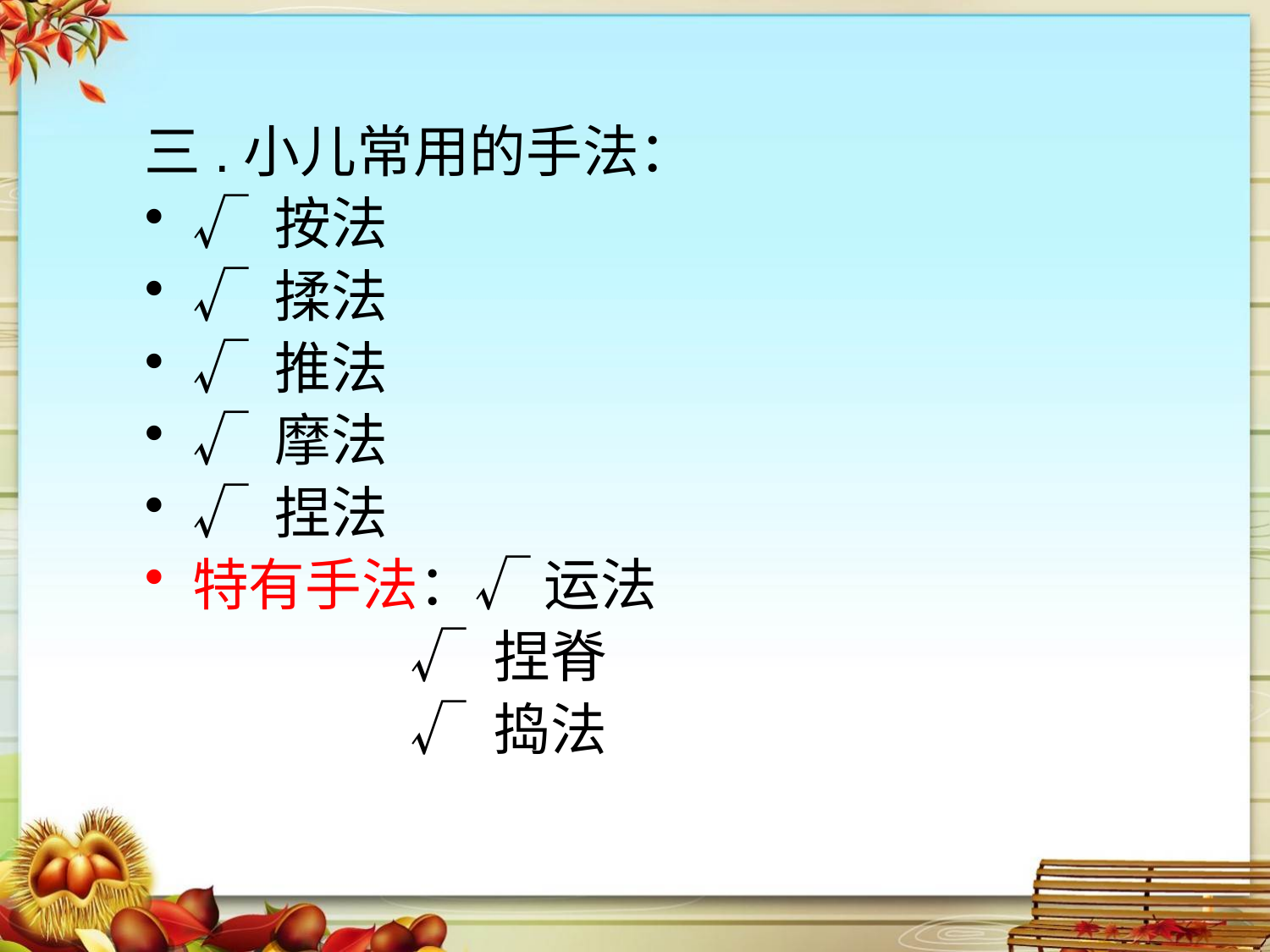

三.小儿常用的手法：
√ 按法
√ 揉法
√ 推法
√ 摩法
√ 捏法
特有手法：√ 运法
                     √ 捏脊
                     √ 捣法